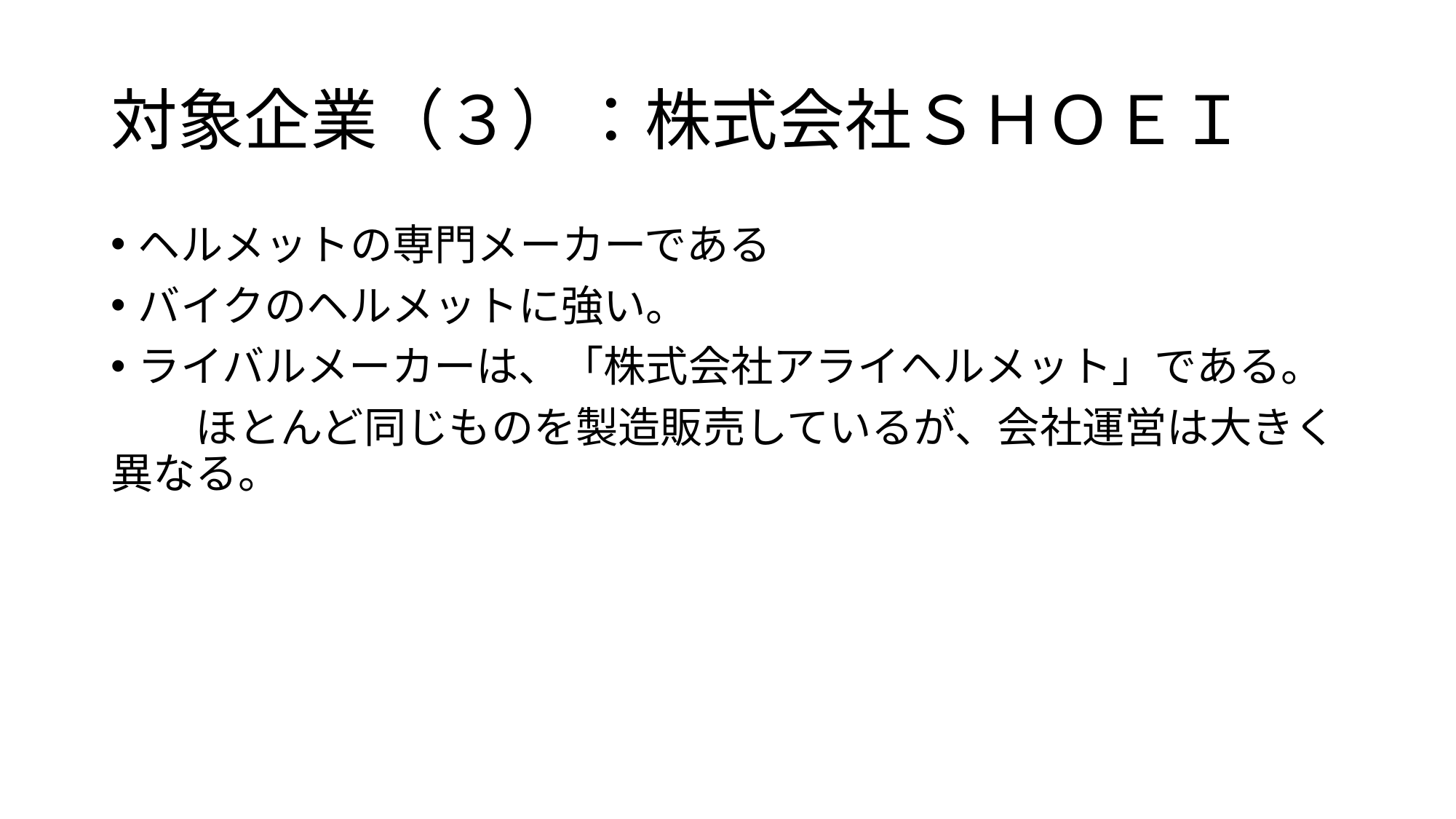

# 対象企業（３）：株式会社ＳＨＯＥＩ
ヘルメットの専門メーカーである
バイクのヘルメットに強い。
ライバルメーカーは、「株式会社アライヘルメット」である。
　　ほとんど同じものを製造販売しているが、会社運営は大きく異なる。